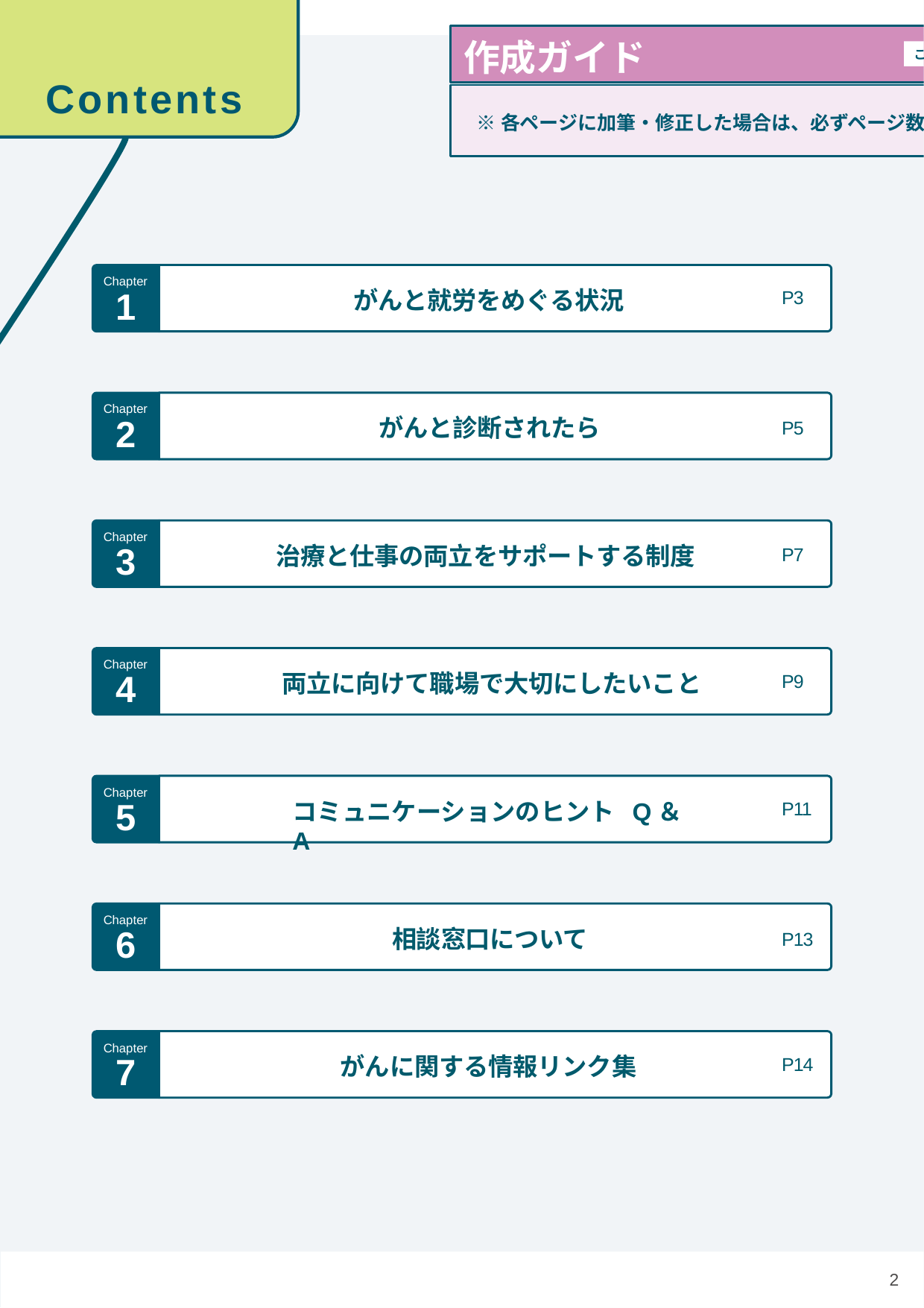

作成ガイド
この部分は完成後削除してください
※各ページに加筆・修正した場合は、必ずページ数をご確認ください

Chapter
1
がんと就労をめぐる状況
P3

Chapter
2
がんと診断されたら
P5

Chapter
3
治療と仕事の両立をサポートする制度
P7

Chapter
4
両立に向けて職場で大切にしたいこと
P9

Chapter
5
コミュニケーションのヒント  Q＆A
P11

Chapter
6
相談窓口について
P13

Chapter
7
がんに関する情報リンク集
P14
2